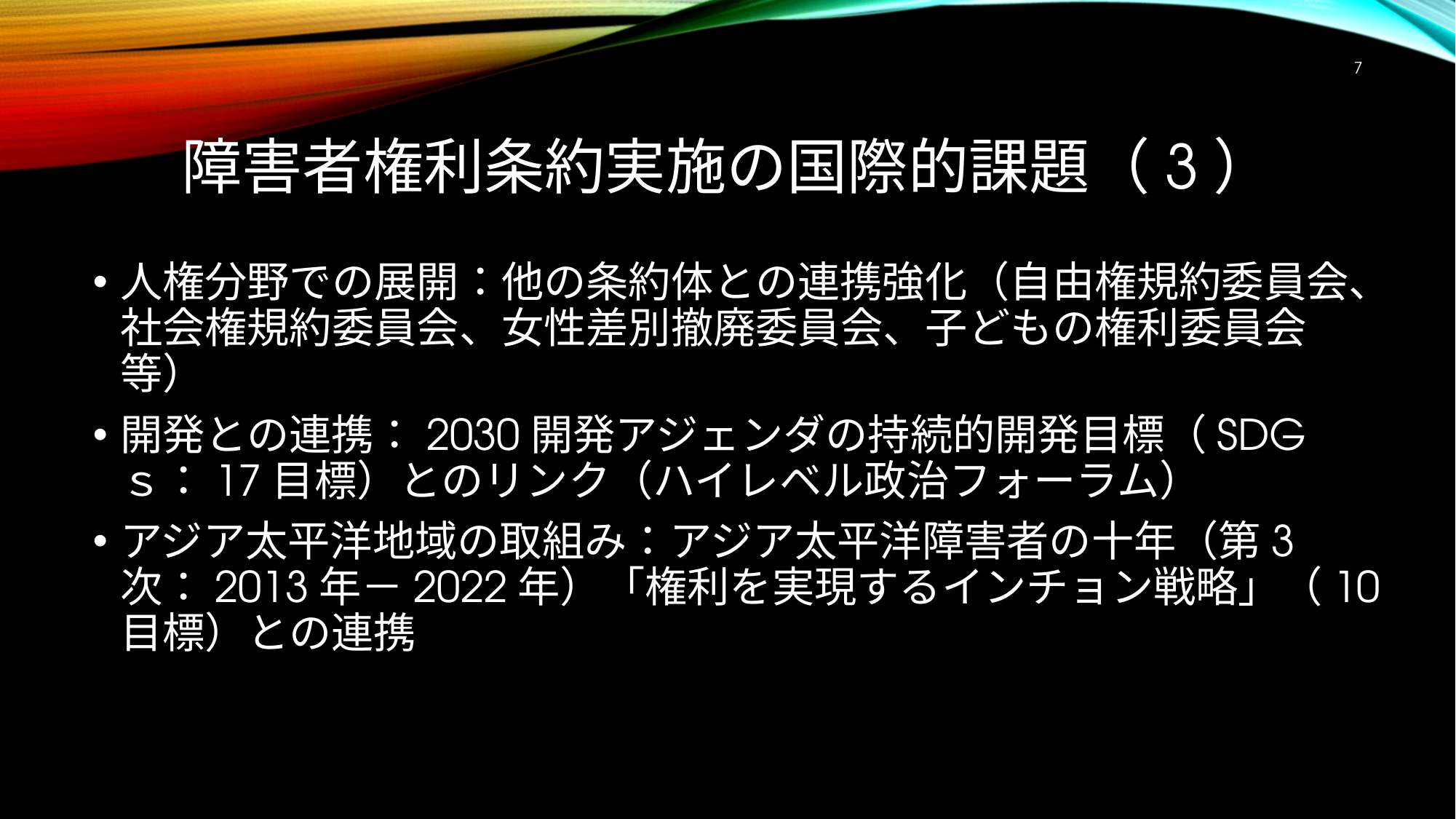

7
# 障害者権利条約実施の国際的課題（3）
人権分野での展開：他の条約体との連携強化（自由権規約委員会、社会権規約委員会、女性差別撤廃委員会、子どもの権利委員会等）
開発との連携：2030開発アジェンダの持続的開発目標（SDGｓ：17目標）とのリンク（ハイレベル政治フォーラム）
アジア太平洋地域の取組み：アジア太平洋障害者の十年（第3次：2013年－2022年）「権利を実現するインチョン戦略」（10目標）との連携